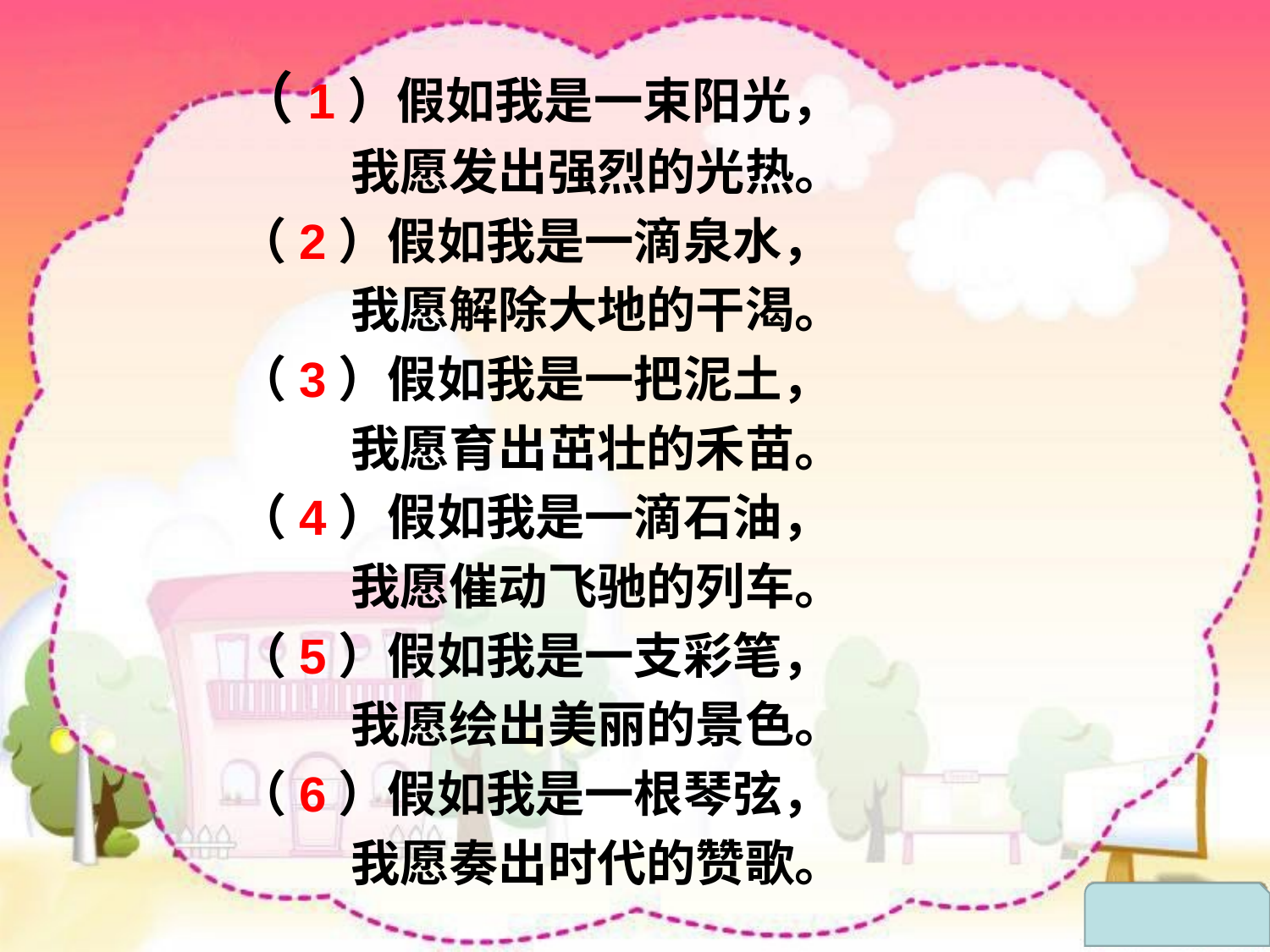

（1）假如我是一束阳光，
         我愿发出强烈的光热。
（2）假如我是一滴泉水，
         我愿解除大地的干渴。
（3）假如我是一把泥土，
         我愿育出茁壮的禾苗。
（4）假如我是一滴石油，
         我愿催动飞驰的列车。
（5）假如我是一支彩笔，
         我愿绘出美丽的景色。
（6）假如我是一根琴弦，
         我愿奏出时代的赞歌。